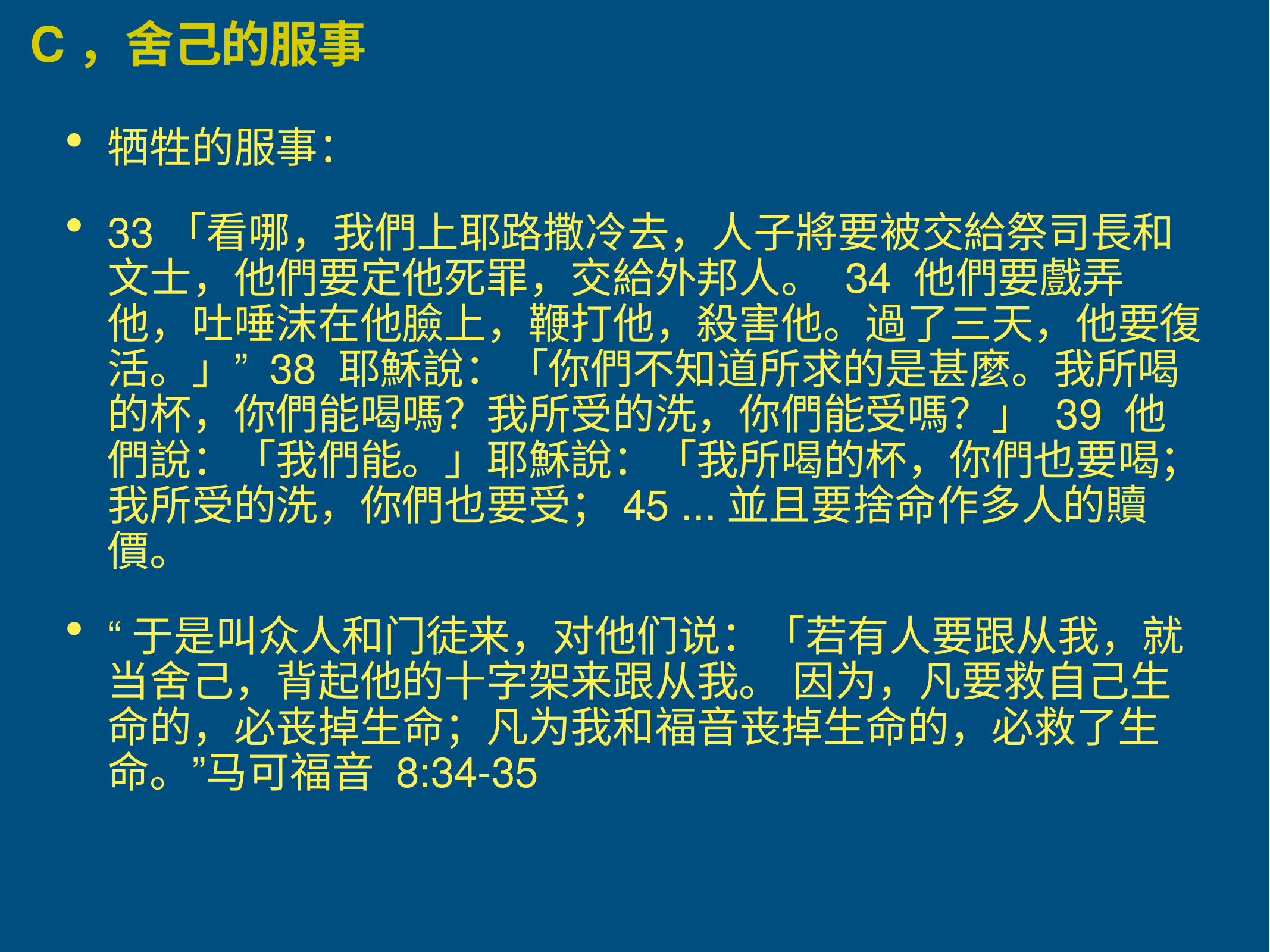

# C，舍己的服事
牺牲的服事：
33「看哪，我們上耶路撒冷去，人子將要被交給祭司長和文士，他們要定他死罪，交給外邦人。 34 他們要戲弄他，吐唾沫在他臉上，鞭打他，殺害他。過了三天，他要復活。」” 38 耶穌說：「你們不知道所求的是甚麼。我所喝的杯，你們能喝嗎？我所受的洗，你們能受嗎？」 39 他們說：「我們能。」耶穌說：「我所喝的杯，你們也要喝；我所受的洗，你們也要受；45 ...並且要捨命作多人的贖價。
“于是叫众人和门徒来，对他们说：「若有人要跟从我，就当舍己，背起他的十字架来跟从我。 因为，凡要救自己生命的，必丧掉生命；凡为我和福音丧掉生命的，必救了生命。”马可福音 8:34-35